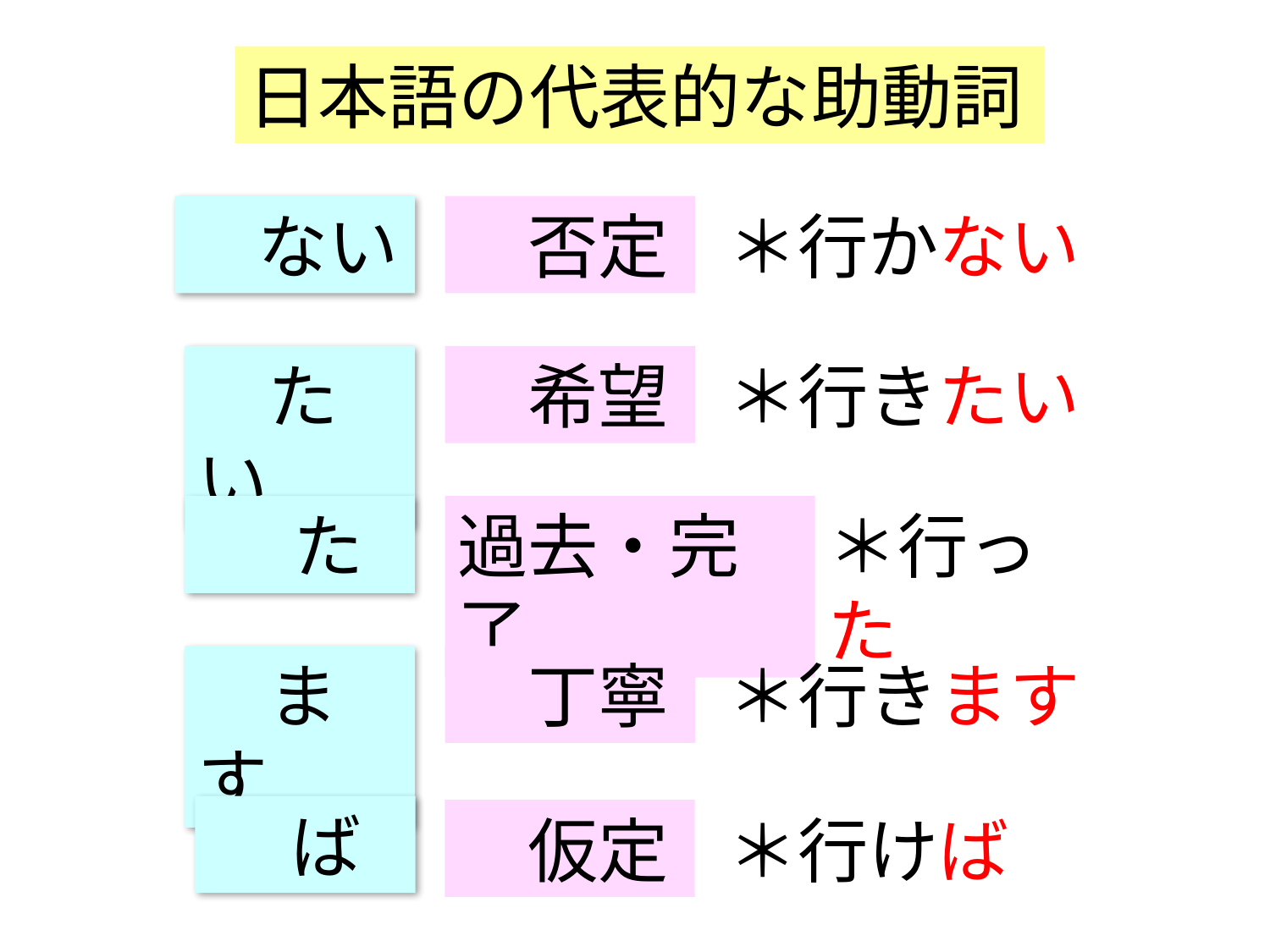

日本語の代表的な助動詞
　ない
　否定
＊行かない
　たい
　希望
＊行きたい
　た
過去・完了
＊行った
　ます
　丁寧
＊行きます
　ば
　仮定
＊行けば